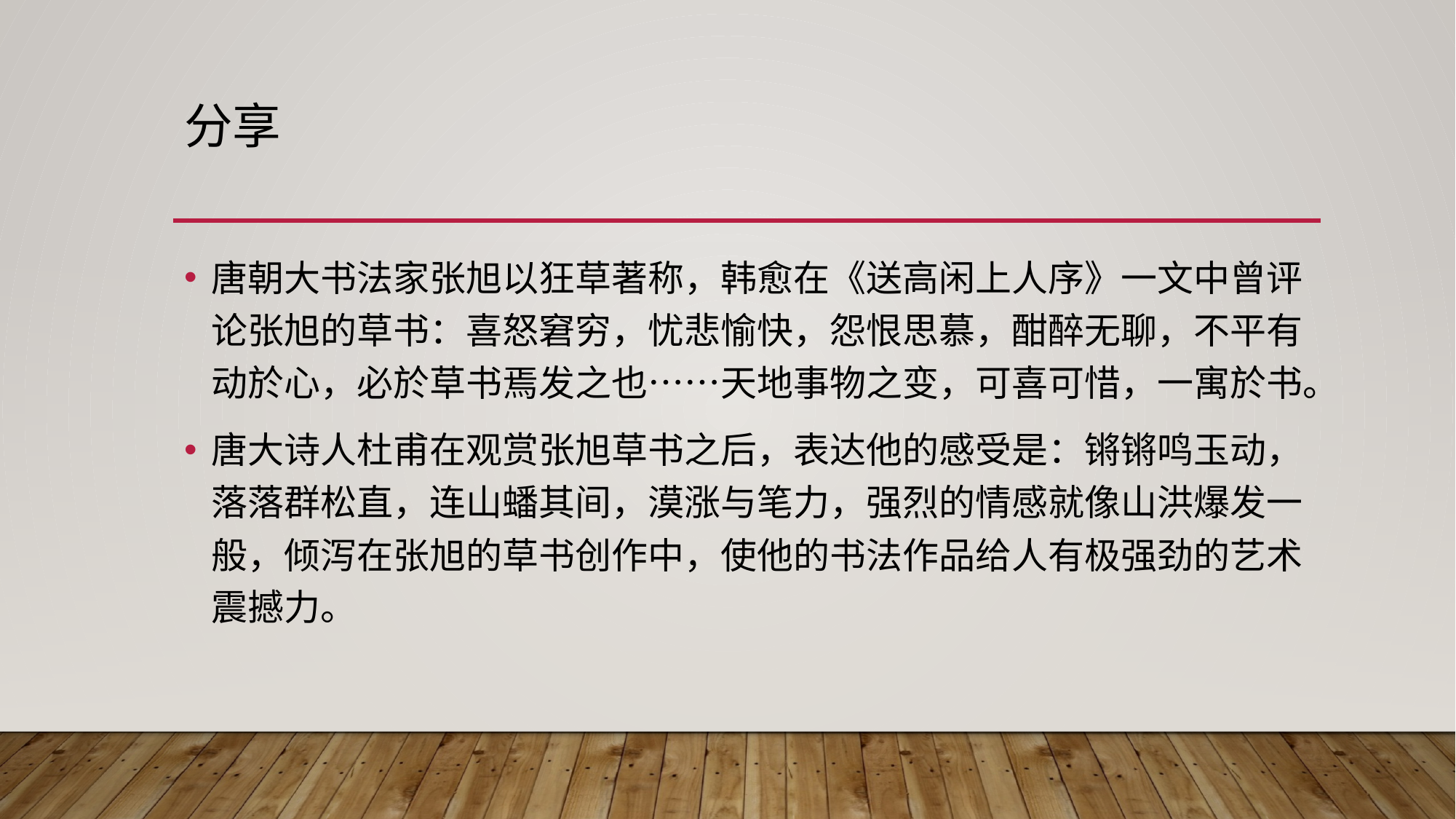

# 分享
唐朝大书法家张旭以狂草著称，韩愈在《送高闲上人序》一文中曾评论张旭的草书：喜怒窘穷，忧悲愉快，怨恨思慕，酣醉无聊，不平有动於心，必於草书焉发之也……天地事物之变，可喜可惜，一寓於书。
唐大诗人杜甫在观赏张旭草书之后，表达他的感受是：锵锵鸣玉动，落落群松直，连山蟠其间，漠涨与笔力，强烈的情感就像山洪爆发一般，倾泻在张旭的草书创作中，使他的书法作品给人有极强劲的艺术震撼力。